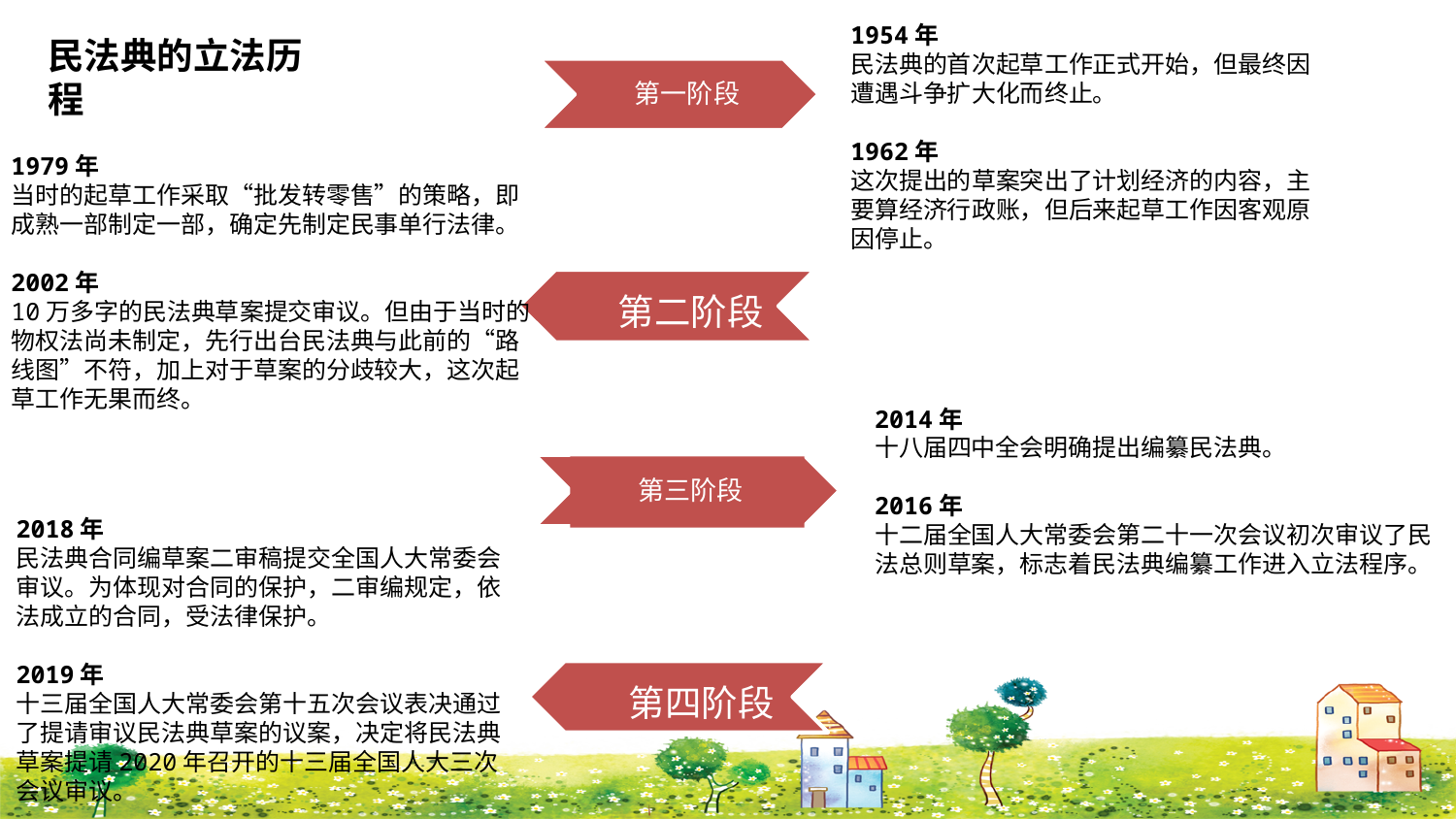

1954年
民法典的首次起草工作正式开始，但最终因遭遇斗争扩大化而终止。

1962年
这次提出的草案突出了计划经济的内容，主要算经济行政账，但后来起草工作因客观原因停止。
民法典的立法历程

第一阶段
1979年
当时的起草工作采取“批发转零售”的策略，即成熟一部制定一部，确定先制定民事单行法律。

2002年
10万多字的民法典草案提交审议。但由于当时的物权法尚未制定，先行出台民法典与此前的“路线图”不符，加上对于草案的分歧较大，这次起草工作无果而终。

第二阶段
2014年
十八届四中全会明确提出编纂民法典。

2016年
十二届全国人大常委会第二十一次会议初次审议了民法总则草案，标志着民法典编纂工作进入立法程序。

第三阶段
2018年
民法典合同编草案二审稿提交全国人大常委会审议。为体现对合同的保护，二审编规定，依法成立的合同，受法律保护。

2019年
十三届全国人大常委会第十五次会议表决通过了提请审议民法典草案的议案，决定将民法典草案提请2020年召开的十三届全国人大三次会议审议。

第四阶段